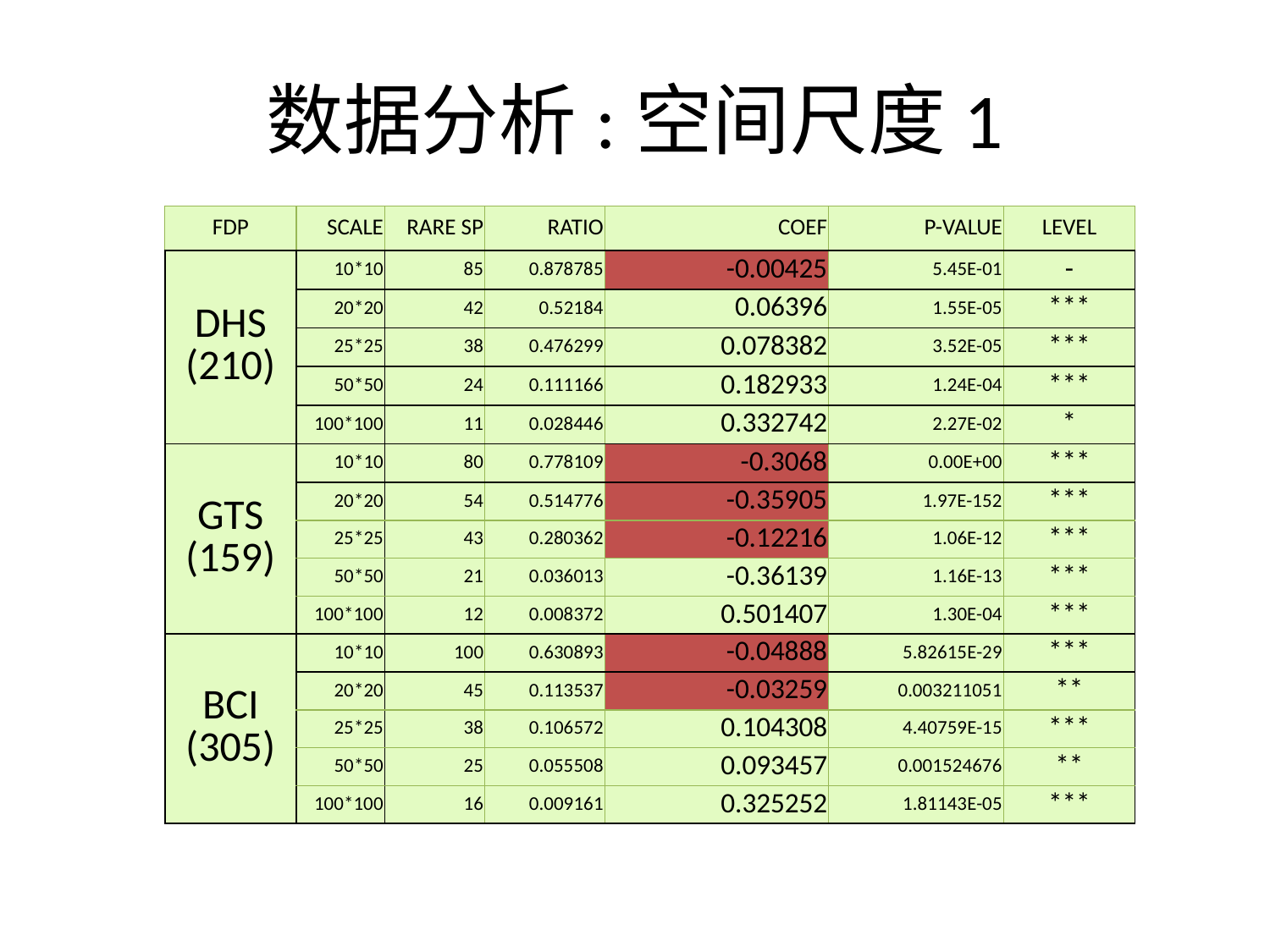

# 数据分析:空间尺度1
| FDP | SCALE | RARE SP | RATIO | COEF | P-VALUE | LEVEL |
| --- | --- | --- | --- | --- | --- | --- |
| DHS (210) | 10\*10 | 85 | 0.878785 | -0.00425 | 5.45E-01 | - |
|  | 20\*20 | 42 | 0.52184 | 0.06396 | 1.55E-05 | \*\*\* |
|  | 25\*25 | 38 | 0.476299 | 0.078382 | 3.52E-05 | \*\*\* |
|  | 50\*50 | 24 | 0.111166 | 0.182933 | 1.24E-04 | \*\*\* |
|  | 100\*100 | 11 | 0.028446 | 0.332742 | 2.27E-02 | \* |
| GTS (159) | 10\*10 | 80 | 0.778109 | -0.3068 | 0.00E+00 | \*\*\* |
|  | 20\*20 | 54 | 0.514776 | -0.35905 | 1.97E-152 | \*\*\* |
|  | 25\*25 | 43 | 0.280362 | -0.12216 | 1.06E-12 | \*\*\* |
|  | 50\*50 | 21 | 0.036013 | -0.36139 | 1.16E-13 | \*\*\* |
|  | 100\*100 | 12 | 0.008372 | 0.501407 | 1.30E-04 | \*\*\* |
| BCI (305) | 10\*10 | 100 | 0.630893 | -0.04888 | 5.82615E-29 | \*\*\* |
|  | 20\*20 | 45 | 0.113537 | -0.03259 | 0.003211051 | \*\* |
|  | 25\*25 | 38 | 0.106572 | 0.104308 | 4.40759E-15 | \*\*\* |
|  | 50\*50 | 25 | 0.055508 | 0.093457 | 0.001524676 | \*\* |
|  | 100\*100 | 16 | 0.009161 | 0.325252 | 1.81143E-05 | \*\*\* |